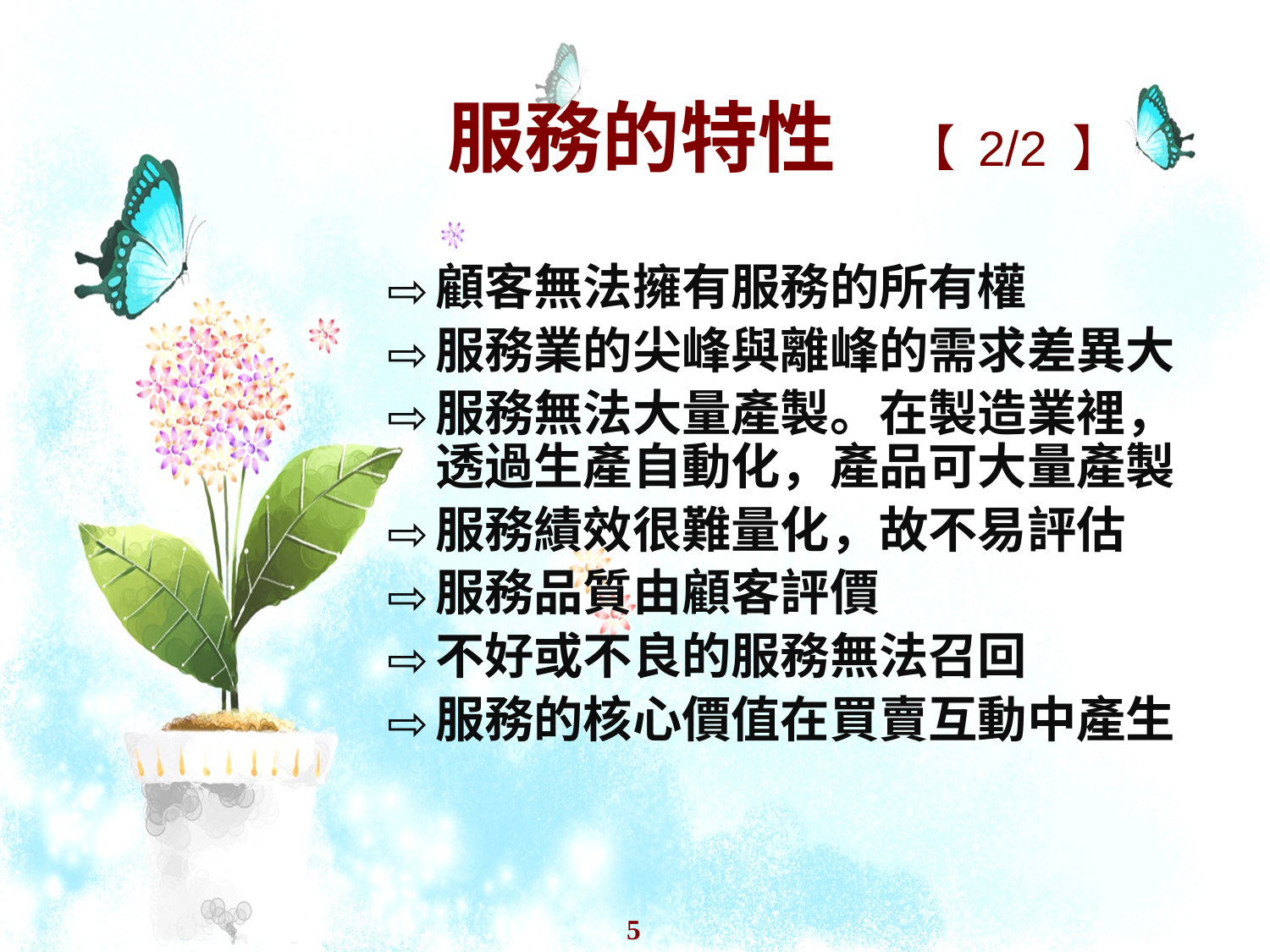

# 服務的特性    【 2/2 】
顧客無法擁有服務的所有權
服務業的尖峰與離峰的需求差異大
服務無法大量產製。在製造業裡，透過生產自動化，產品可大量產製
服務績效很難量化，故不易評估
服務品質由顧客評價
不好或不良的服務無法召回
服務的核心價值在買賣互動中產生